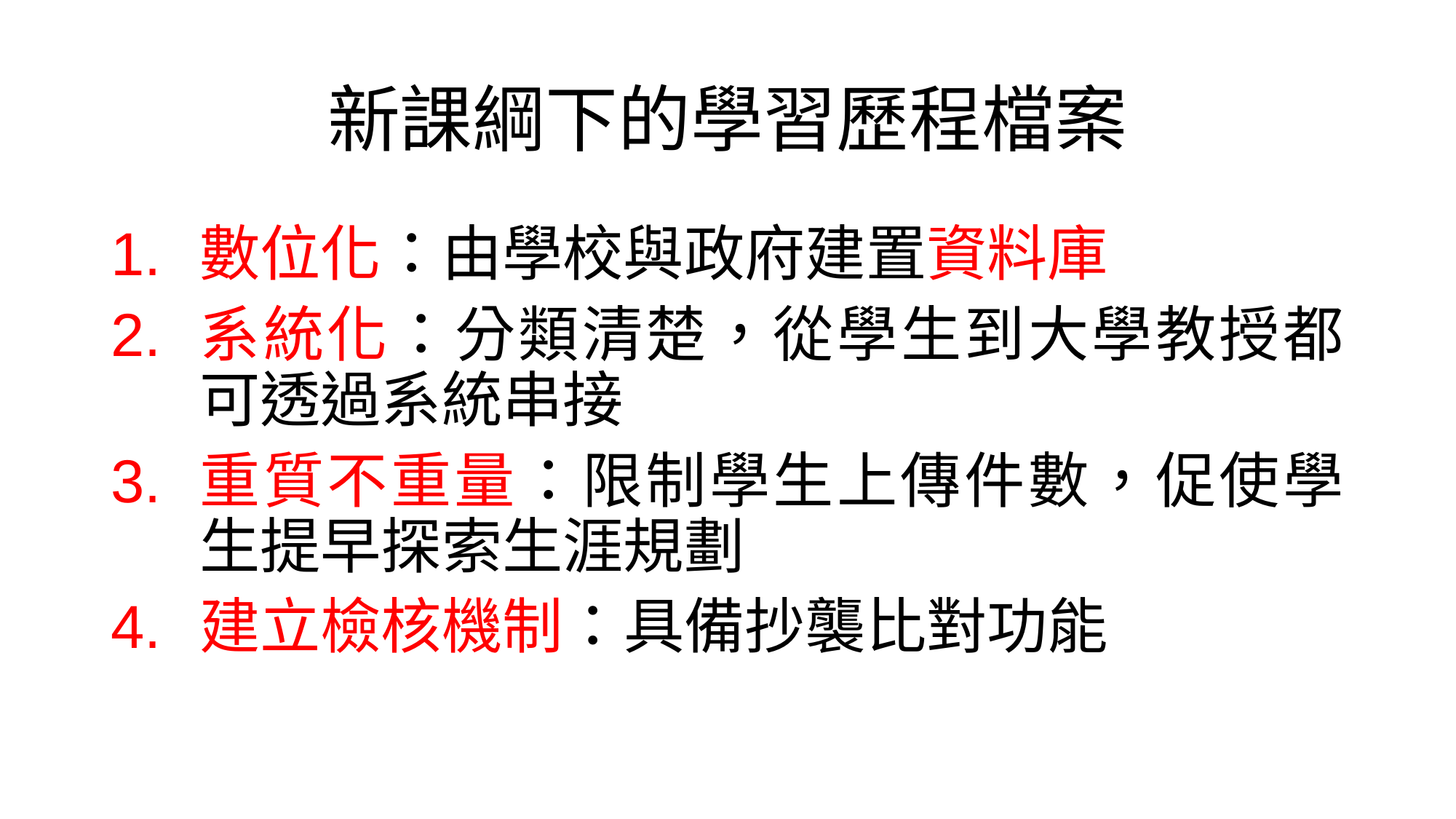

# 新課綱下的學習歷程檔案
數位化：由學校與政府建置資料庫
系統化：分類清楚，從學生到大學教授都可透過系統串接
重質不重量：限制學生上傳件數，促使學生提早探索生涯規劃
建立檢核機制：具備抄襲比對功能